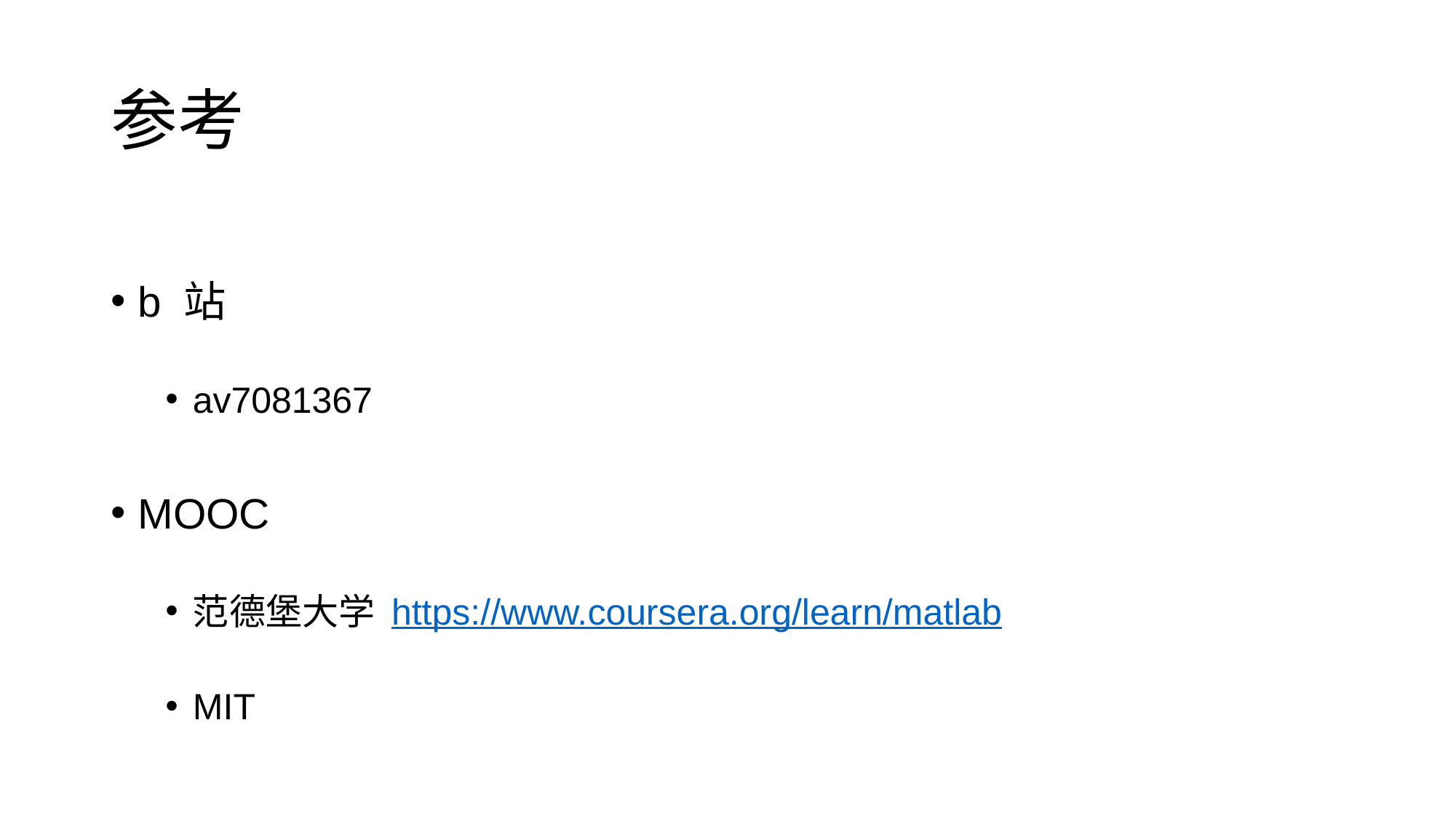

# 参考
b 站
av7081367
MOOC
范德堡大学 https://www.coursera.org/learn/matlab
MIT